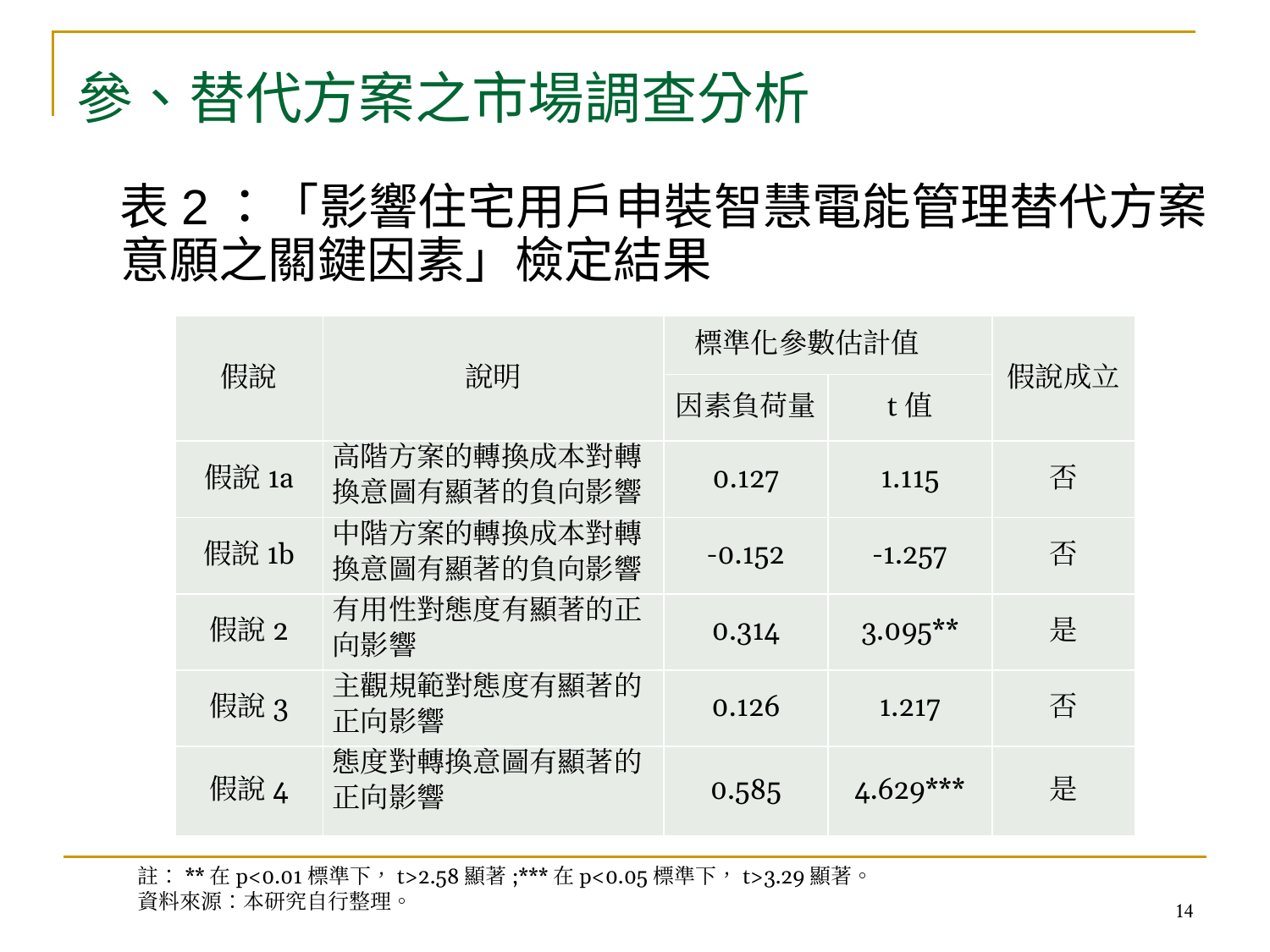

參、替代方案之市場調查分析
表2：「影響住宅用戶申裝智慧電能管理替代方案意願之關鍵因素」檢定結果
| 假說 | 說明 | 標準化參數估計值 |  | 假說成立 |
| --- | --- | --- | --- | --- |
|  |  | 因素負荷量 | t值 |  |
| 假說1a | 高階方案的轉換成本對轉換意圖有顯著的負向影響 | 0.127 | 1.115 | 否 |
| 假說1b | 中階方案的轉換成本對轉換意圖有顯著的負向影響 | -0.152 | -1.257 | 否 |
| 假說2 | 有用性對態度有顯著的正向影響 | 0.314 | 3.095\*\* | 是 |
| 假說3 | 主觀規範對態度有顯著的正向影響 | 0.126 | 1.217 | 否 |
| 假說4 | 態度對轉換意圖有顯著的正向影響 | 0.585 | 4.629\*\*\* | 是 |
註：**在p<0.01標準下，t>2.58顯著;***在p<0.05標準下，t>3.29顯著。
資料來源：本研究自行整理。
14